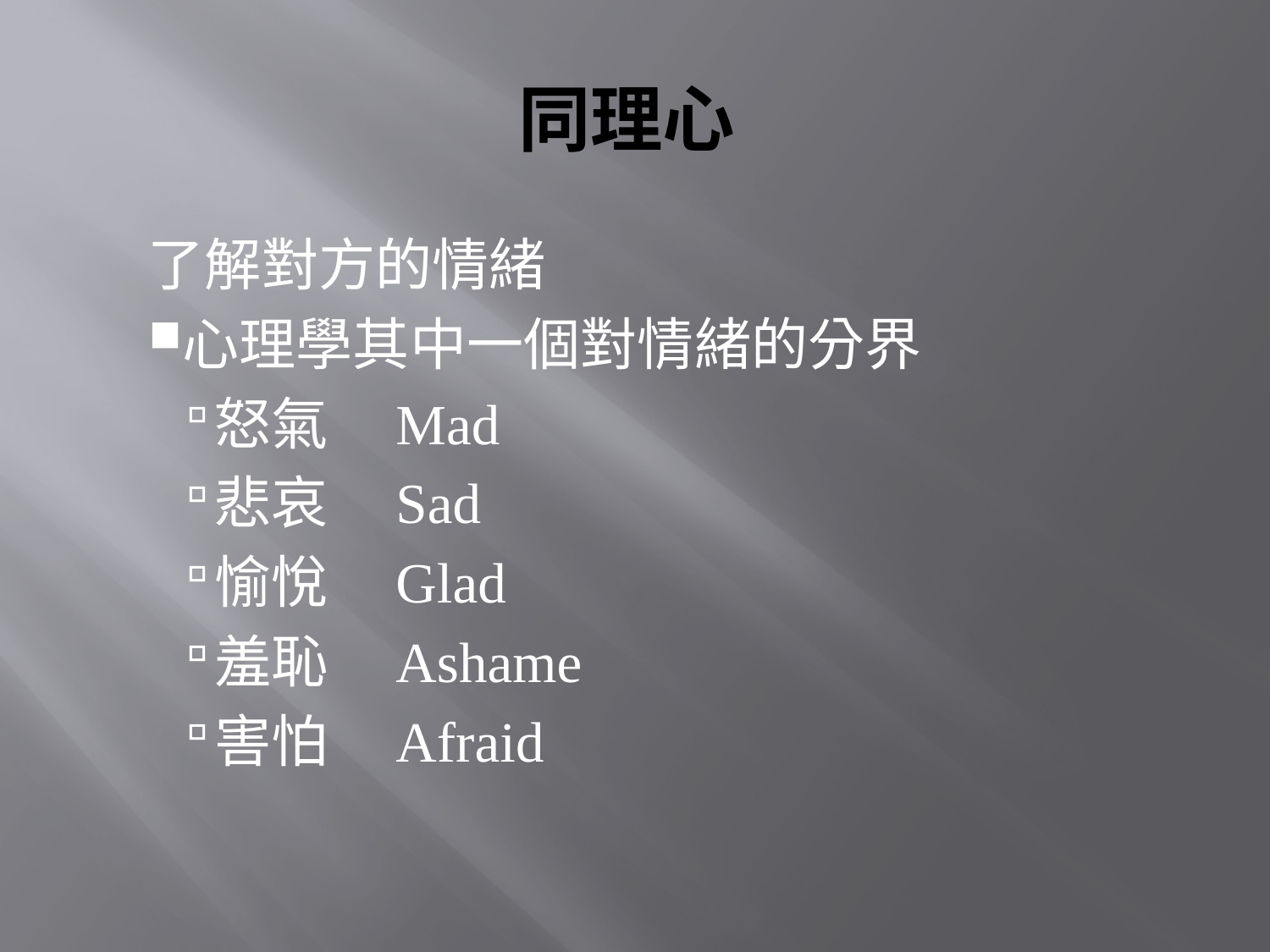

# 同理心
了解對方的情緒
心理學其中一個對情緒的分界
怒氣　Mad
悲哀　Sad
愉悅　Glad
羞恥　Ashame
害怕　Afraid